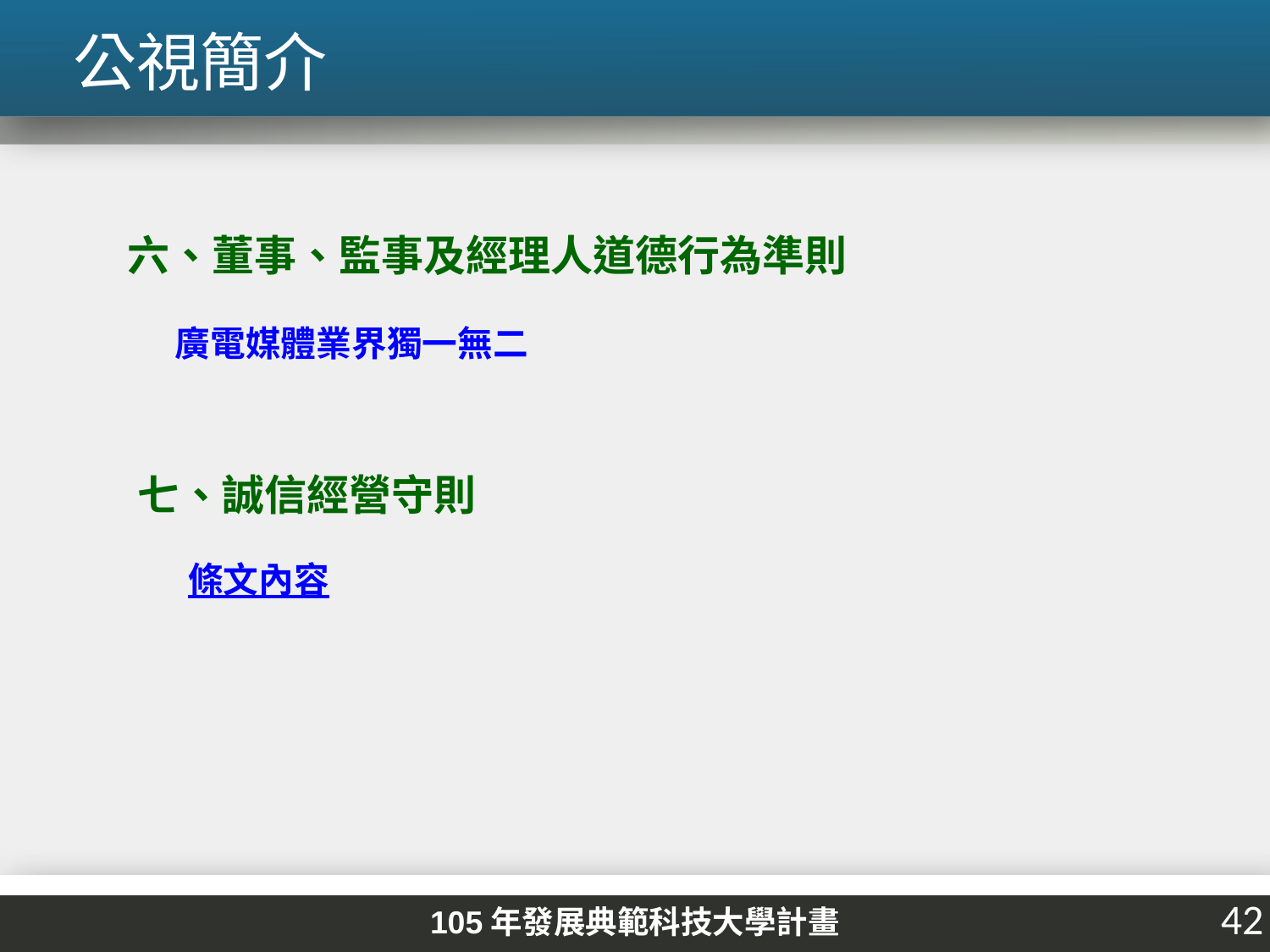

公視簡介
六、董事、監事及經理人道德行為準則

     廣電媒體業界獨一無二

七、誠信經營守則

      條文內容